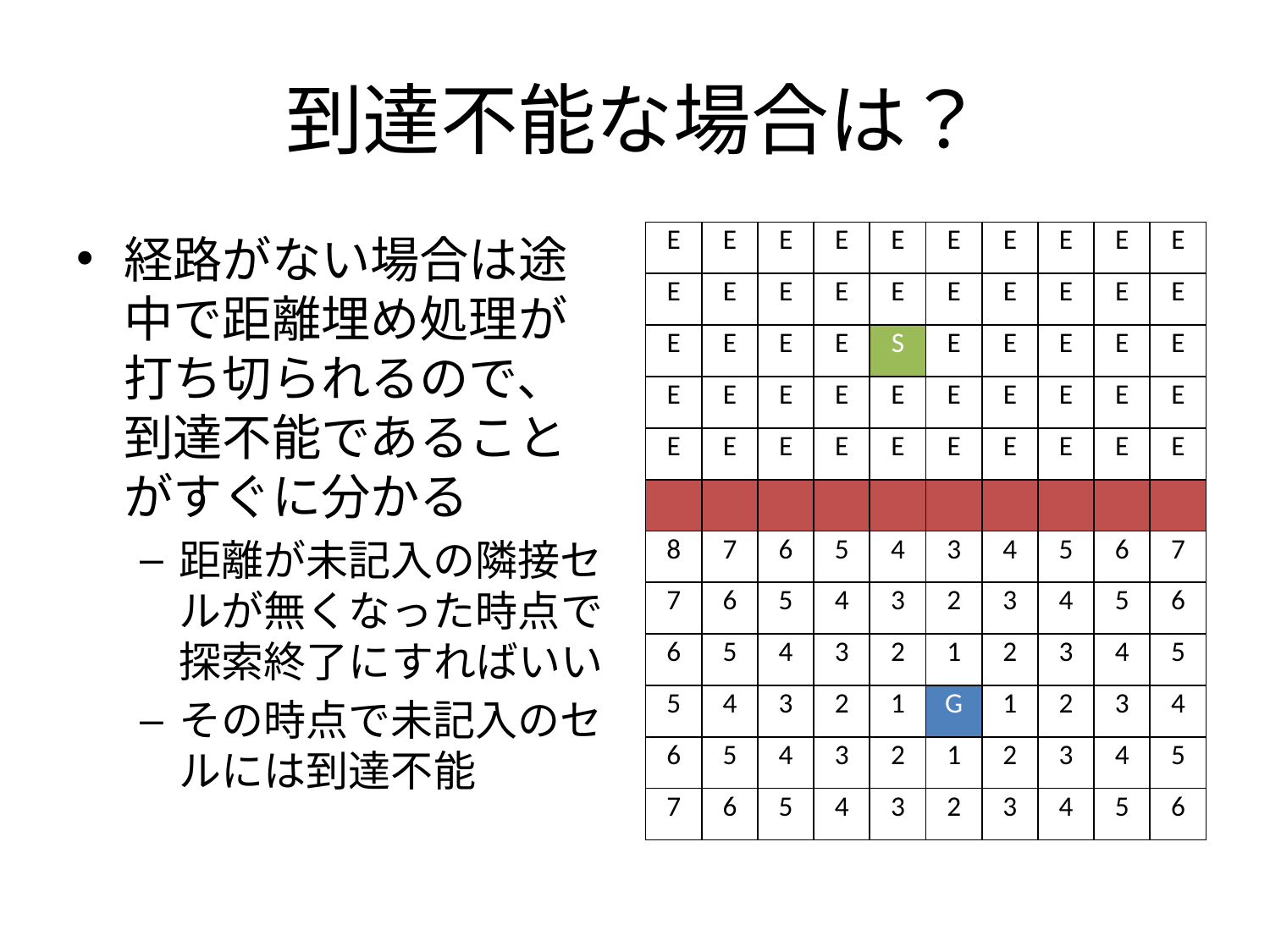

# 到達不能な場合は？
経路がない場合は途中で距離埋め処理が打ち切られるので、到達不能であることがすぐに分かる
距離が未記入の隣接セルが無くなった時点で探索終了にすればいい
その時点で未記入のセルには到達不能
| E | E | E | E | E | E | E | E | E | E |
| --- | --- | --- | --- | --- | --- | --- | --- | --- | --- |
| E | E | E | E | E | E | E | E | E | E |
| E | E | E | E | S | E | E | E | E | E |
| E | E | E | E | E | E | E | E | E | E |
| E | E | E | E | E | E | E | E | E | E |
|  |  |  |  |  |  |  |  |  |  |
| 8 | 7 | 6 | 5 | 4 | 3 | 4 | 5 | 6 | 7 |
| 7 | 6 | 5 | 4 | 3 | 2 | 3 | 4 | 5 | 6 |
| 6 | 5 | 4 | 3 | 2 | 1 | 2 | 3 | 4 | 5 |
| 5 | 4 | 3 | 2 | 1 | G | 1 | 2 | 3 | 4 |
| 6 | 5 | 4 | 3 | 2 | 1 | 2 | 3 | 4 | 5 |
| 7 | 6 | 5 | 4 | 3 | 2 | 3 | 4 | 5 | 6 |